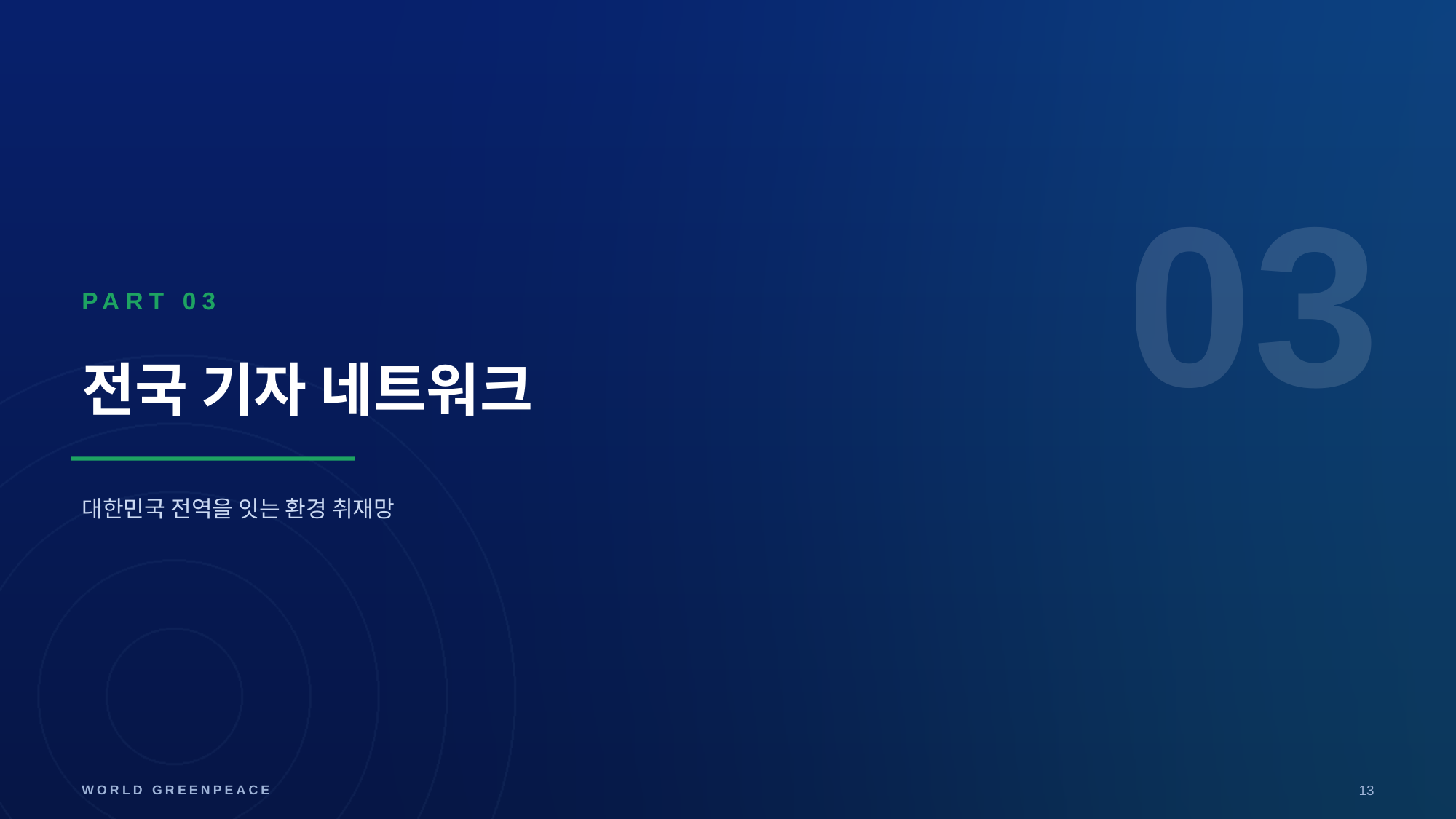

03
PART 03
전국 기자 네트워크

대한민국 전역을 잇는 환경 취재망
WORLD GREENPEACE
13